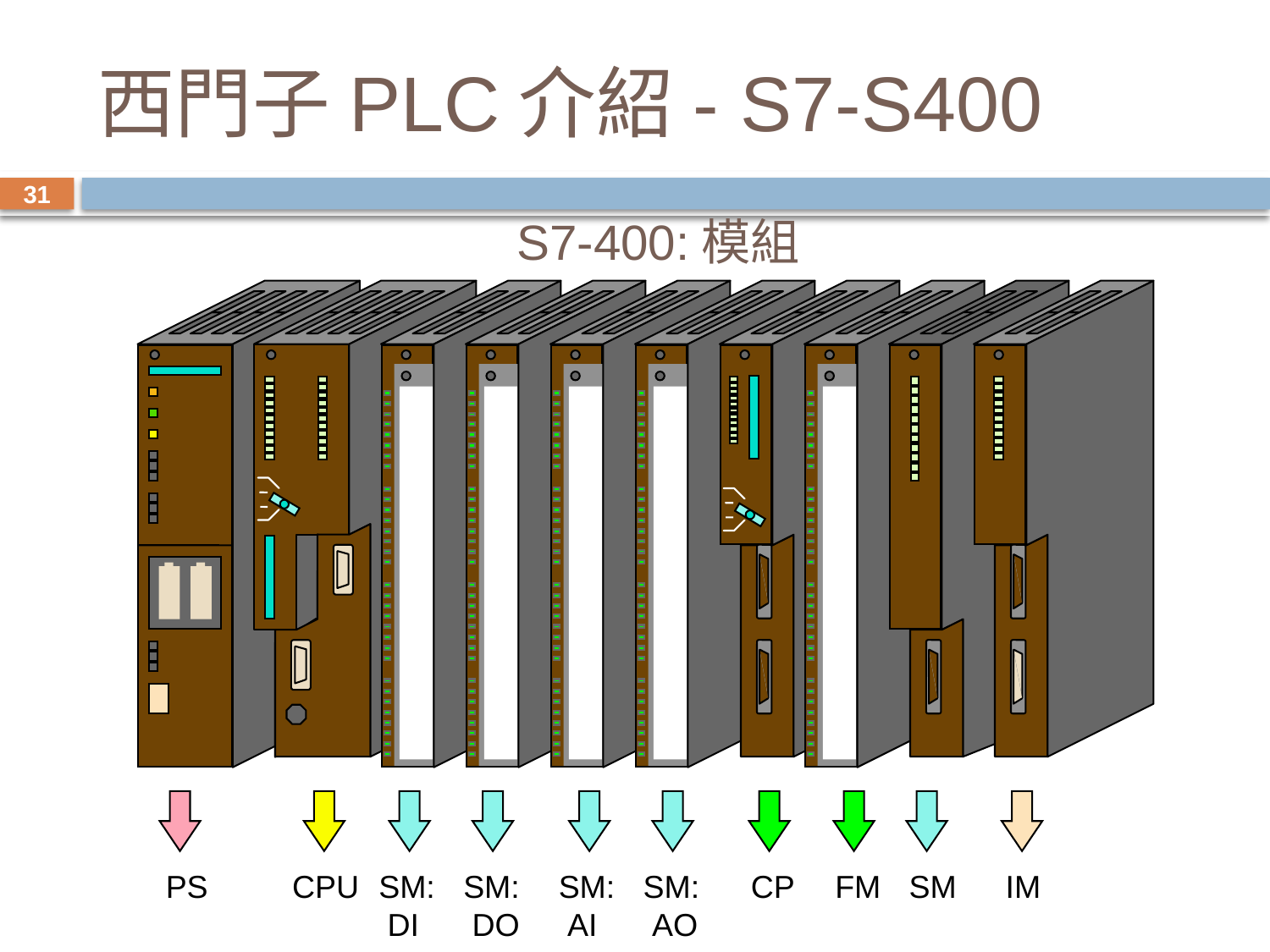

# 西門子PLC介紹- S7-S400
31
S7-400:模組

CPU

SM:
 DI

SM:
 DO

SM:
 AI

SM:
 AO

CP

FM

SM

IM

     PS